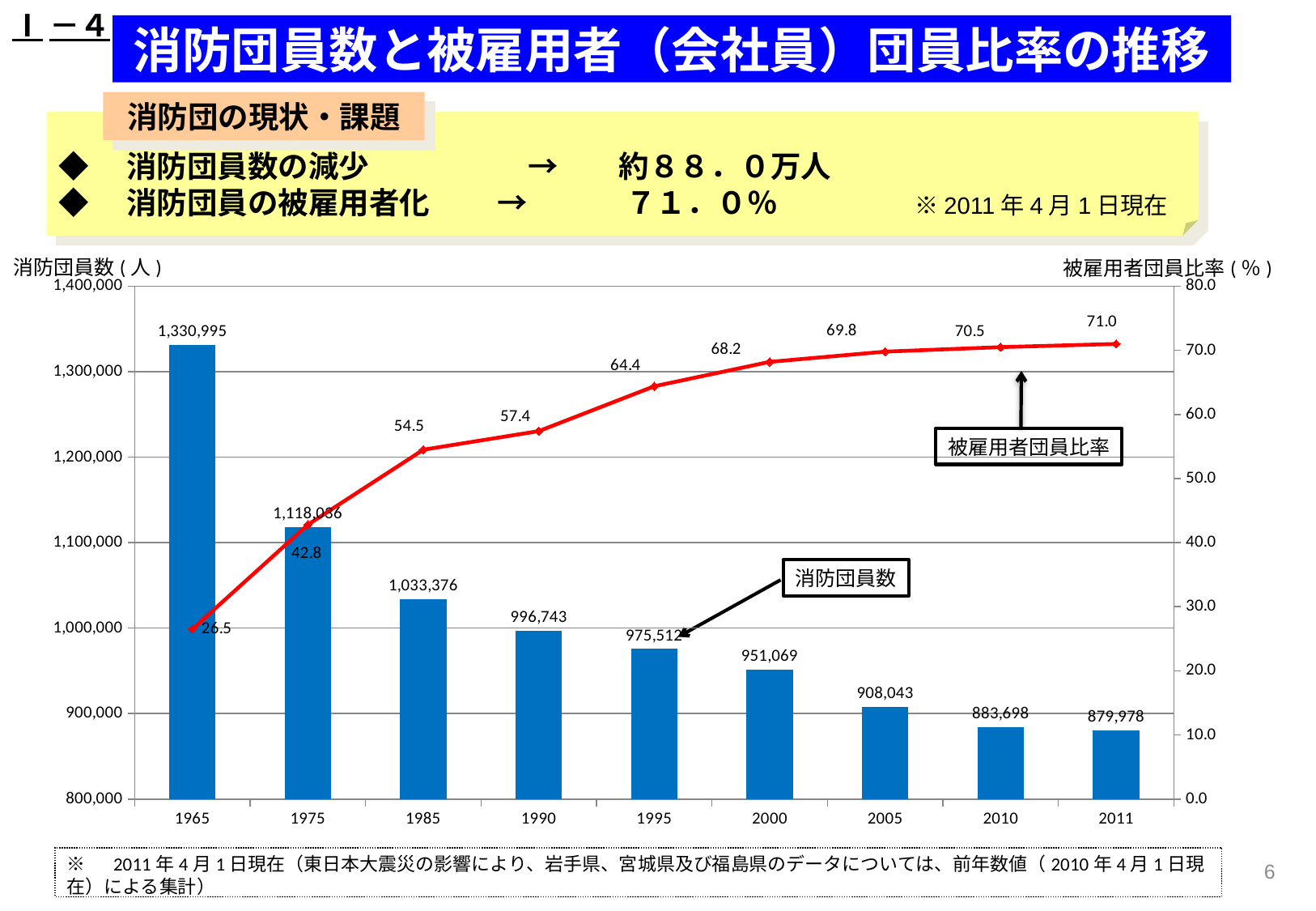

Ⅰ－４
消防団員数と被雇用者（会社員）団員比率の推移
消防団の現状・課題

◆　消防団員数の減少　　　 　　→　　約８８．０万人
◆　消防団員の被雇用者化　　 →　　　 ７１．０％ 　　　　　 ※2011年4月1日現在

消防団員数(人)
被雇用者団員比率(％)

### Chart

| Category | 消防団員数（人） | 被雇用者団員比率（％） |
|---|---|---|
| 1965 | 1330995.0 | 26.5 |
| 1975 | 1118036.0 | 42.8 |
| 1985 | 1033376.0 | 54.5 |
| 1990 | 996743.0 | 57.4 |
| 1995 | 975512.0 | 64.4 |
| 2000 | 951069.0 | 68.2 |
| 2005 | 908043.0 | 69.8 |
| 2010 | 883698.0 | 70.5 |
| 2011 | 879978.0 | 71.0 |
被雇用者団員比率
消防団員数
※　2011年4月1日現在（東日本大震災の影響により、岩手県、宮城県及び福島県のデータについては、前年数値（2010年4月1日現在）による集計）
6